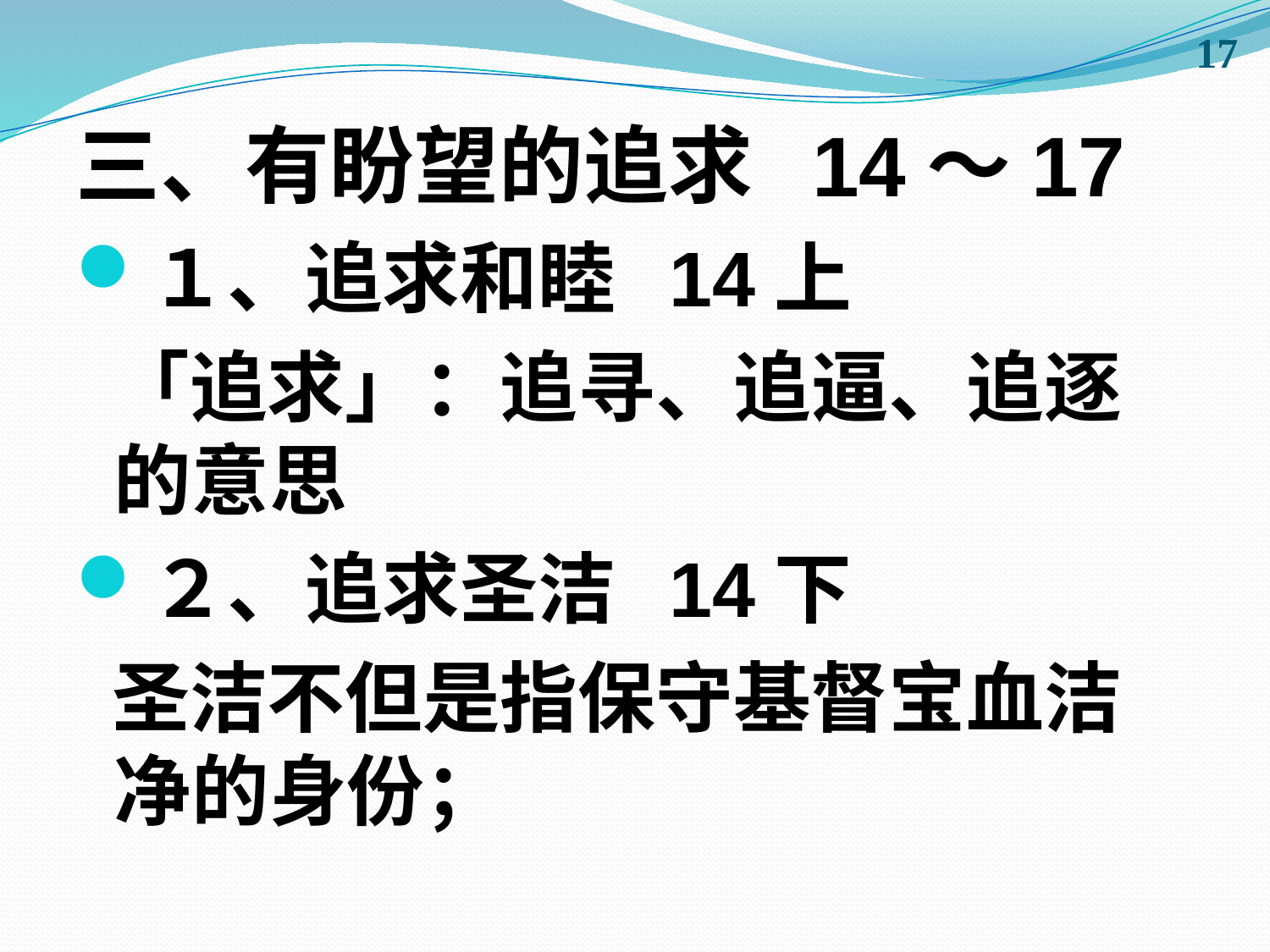

17
三、有盼望的追求  14～17
１、追求和睦  14上
 「追求」：追寻、追逼、追逐的意思
２、追求圣洁  14下
 圣洁不但是指保守基督宝血洁净的身份；